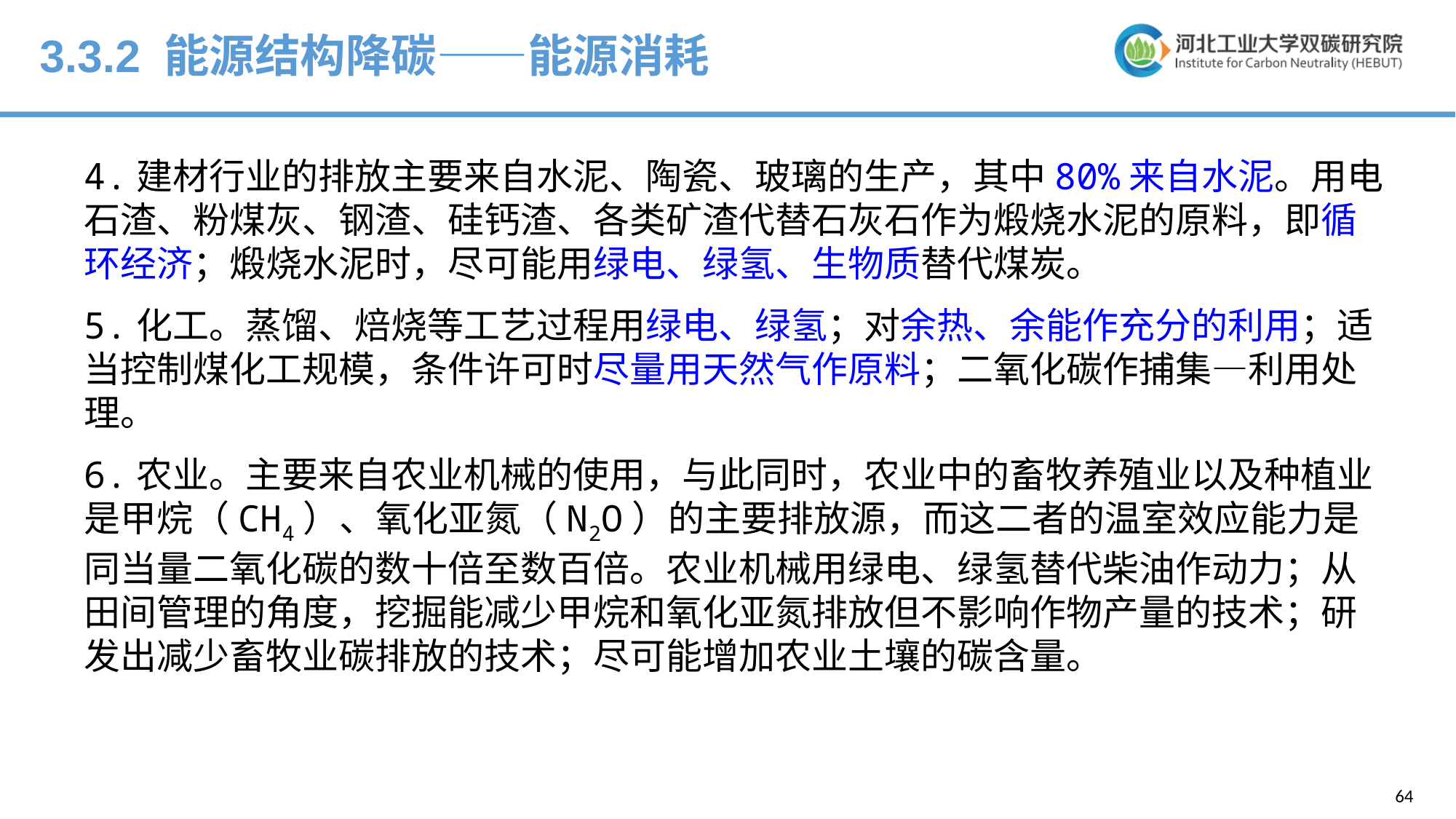

3.3.2 能源结构降碳——能源消耗

4.建材行业的排放主要来自水泥、陶瓷、玻璃的生产，其中80%来自水泥。用电石渣、粉煤灰、钢渣、硅钙渣、各类矿渣代替石灰石作为煅烧水泥的原料，即循环经济；煅烧水泥时，尽可能用绿电、绿氢、生物质替代煤炭。
5.化工。蒸馏、焙烧等工艺过程用绿电、绿氢；对余热、余能作充分的利用；适当控制煤化工规模，条件许可时尽量用天然气作原料；二氧化碳作捕集—利用处理。
6.农业。主要来自农业机械的使用，与此同时，农业中的畜牧养殖业以及种植业是甲烷（CH4）、氧化亚氮（N2O）的主要排放源，而这二者的温室效应能力是同当量二氧化碳的数十倍至数百倍。农业机械用绿电、绿氢替代柴油作动力；从田间管理的角度，挖掘能减少甲烷和氧化亚氮排放但不影响作物产量的技术；研发出减少畜牧业碳排放的技术；尽可能增加农业土壤的碳含量。
64